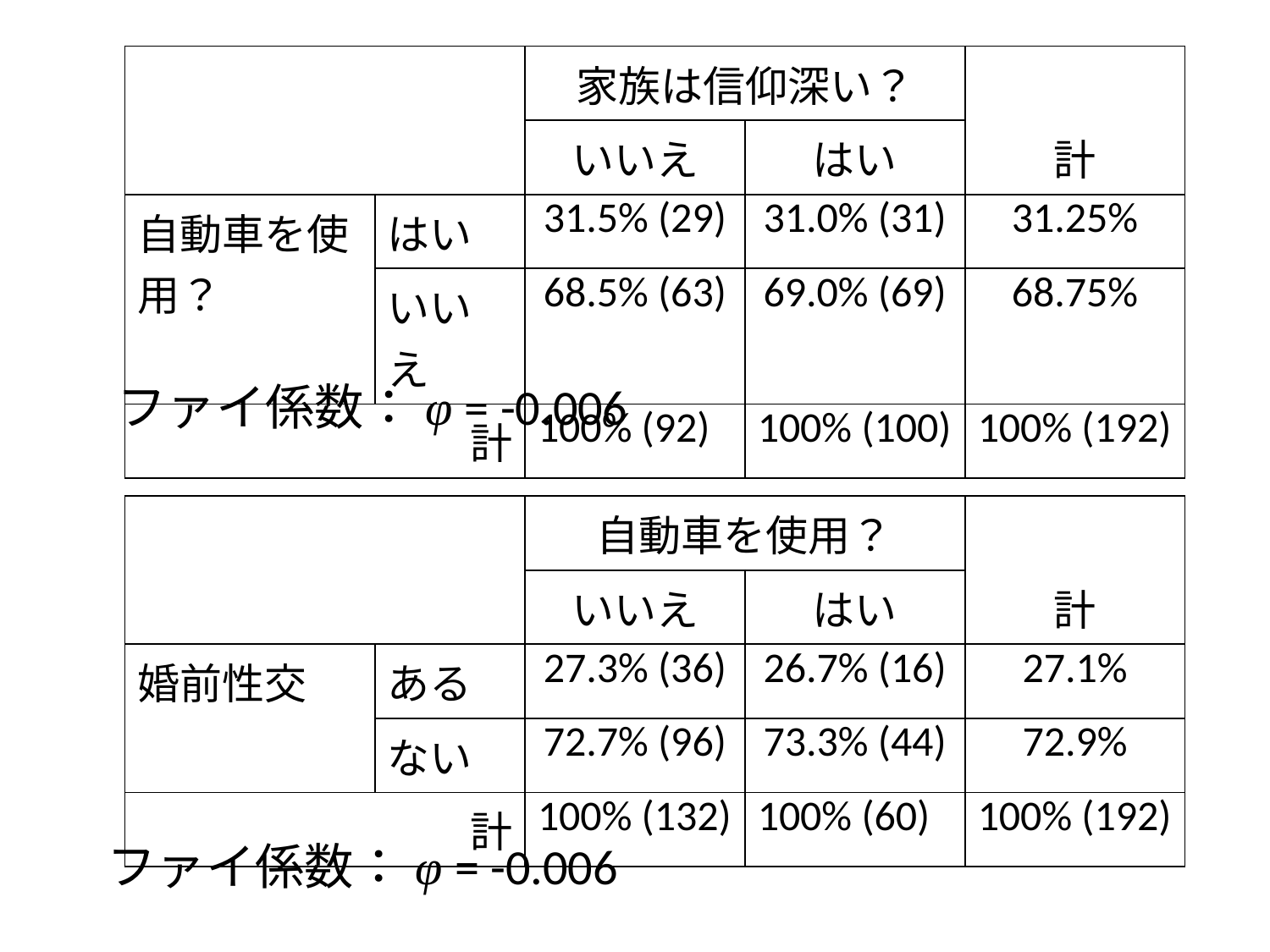

|  |  | 家族は信仰深い？ |  | 計 |
| --- | --- | --- | --- | --- |
|  |  | いいえ | はい |  |
| 自動車を使用？ | はい | 31.5% (29) | 31.0% (31) | 31.25% |
|  | いいえ | 68.5% (63) | 69.0% (69) | 68.75% |
| 計 |  | 100% (92) | 100% (100) | 100% (192) |
ファイ係数：φ = -0.006
|  |  | 自動車を使用？ |  | 計 |
| --- | --- | --- | --- | --- |
|  |  | いいえ | はい |  |
| 婚前性交 | ある | 27.3% (36) | 26.7% (16) | 27.1% |
|  | ない | 72.7% (96) | 73.3% (44) | 72.9% |
| 計 |  | 100% (132) | 100% (60) | 100% (192) |
ファイ係数：φ = -0.006